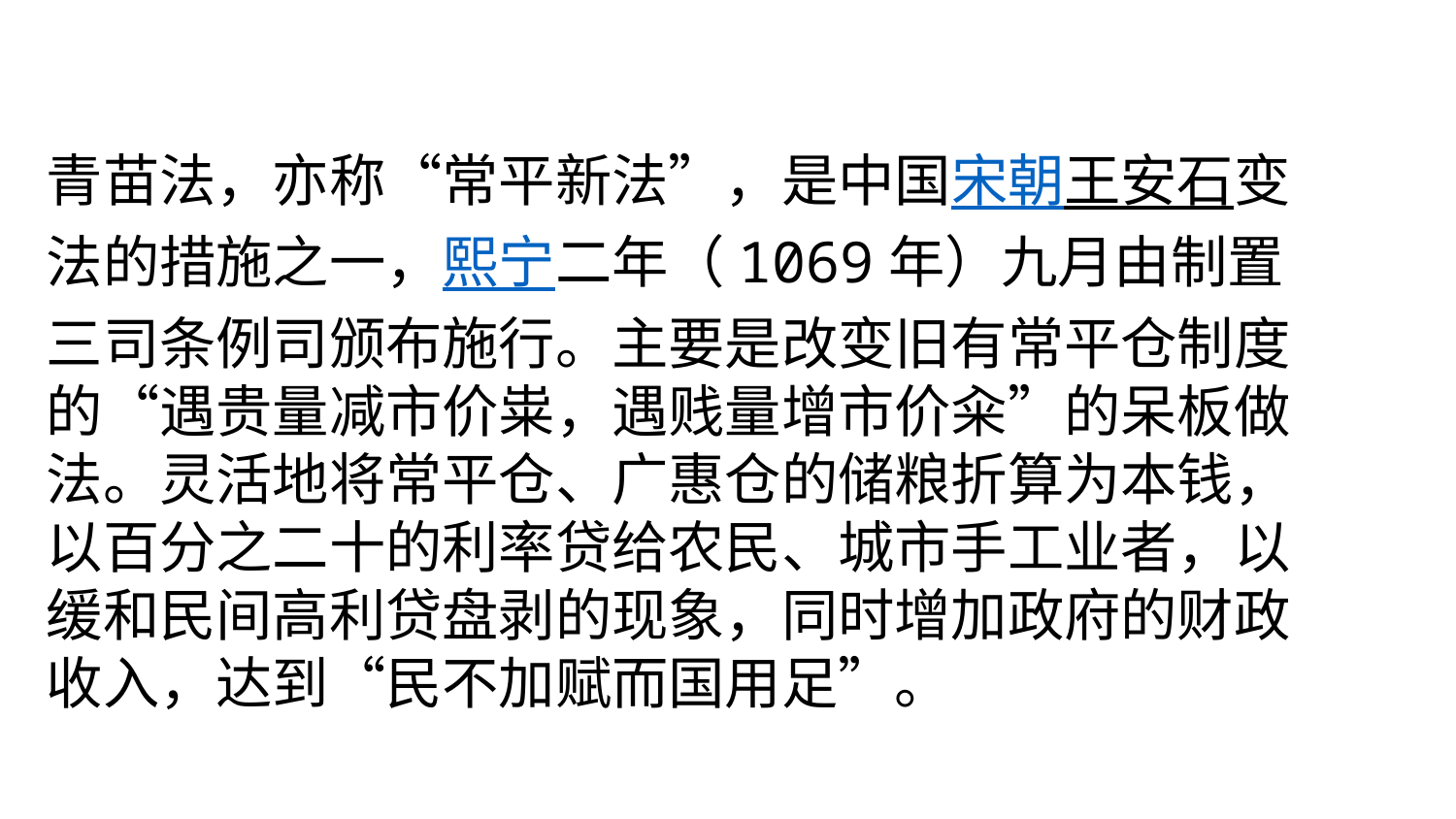

青苗法，亦称“常平新法”，是中国宋朝王安石变法的措施之一，熙宁二年（1069年）九月由制置三司条例司颁布施行。主要是改变旧有常平仓制度的“遇贵量减市价粜，遇贱量增市价籴”的呆板做法。灵活地将常平仓、广惠仓的储粮折算为本钱，以百分之二十的利率贷给农民、城市手工业者，以缓和民间高利贷盘剥的现象，同时增加政府的财政收入，达到“民不加赋而国用足”。